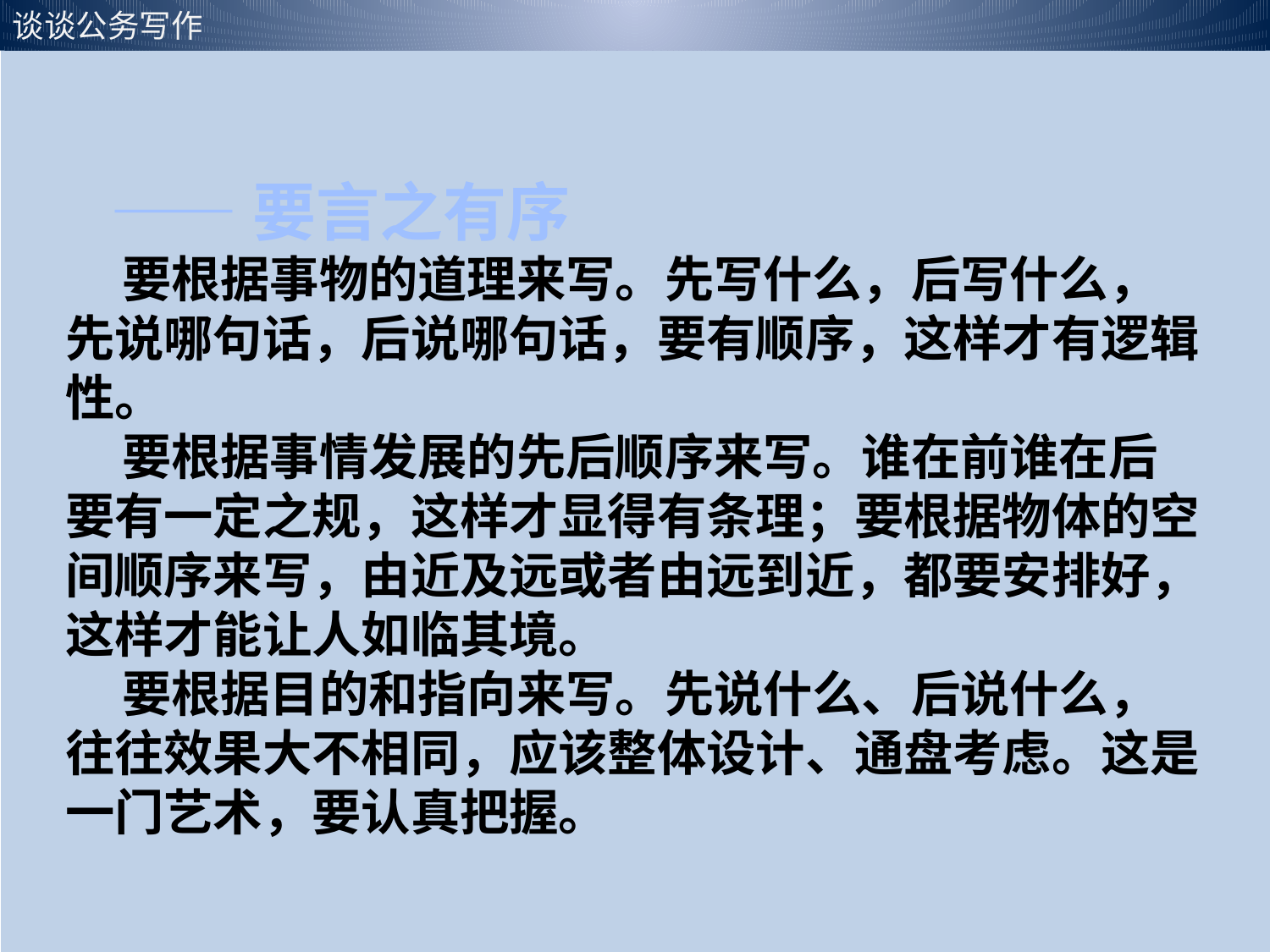

——要言之有序
    要根据事物的道理来写。先写什么，后写什么，先说哪句话，后说哪句话，要有顺序，这样才有逻辑性。
    要根据事情发展的先后顺序来写。谁在前谁在后要有一定之规，这样才显得有条理；要根据物体的空间顺序来写，由近及远或者由远到近，都要安排好，这样才能让人如临其境。
    要根据目的和指向来写。先说什么、后说什么，往往效果大不相同，应该整体设计、通盘考虑。这是一门艺术，要认真把握。